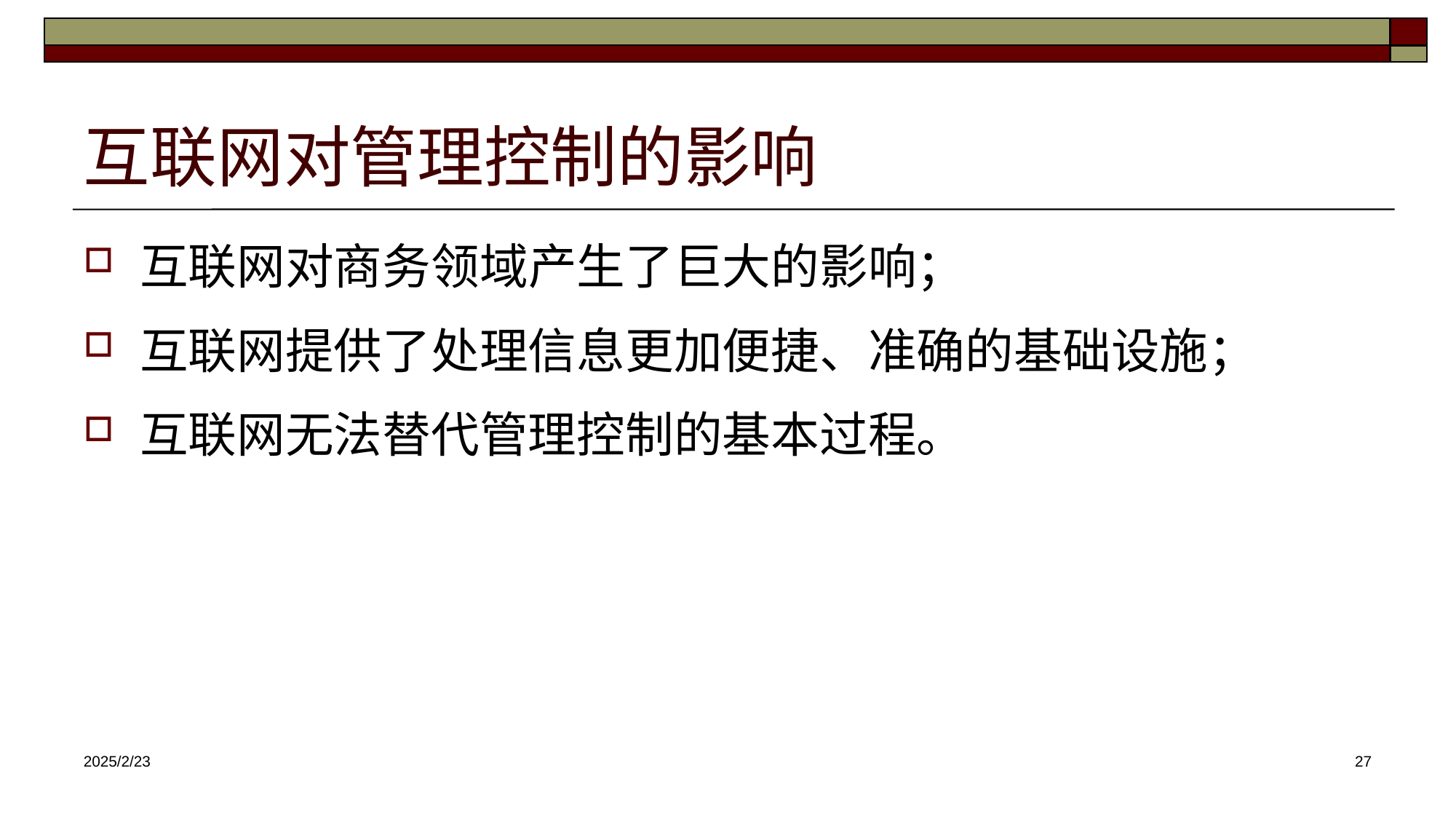

# 互联网对管理控制的影响
互联网对商务领域产生了巨大的影响；
互联网提供了处理信息更加便捷、准确的基础设施；
互联网无法替代管理控制的基本过程。
2025/2/23
27